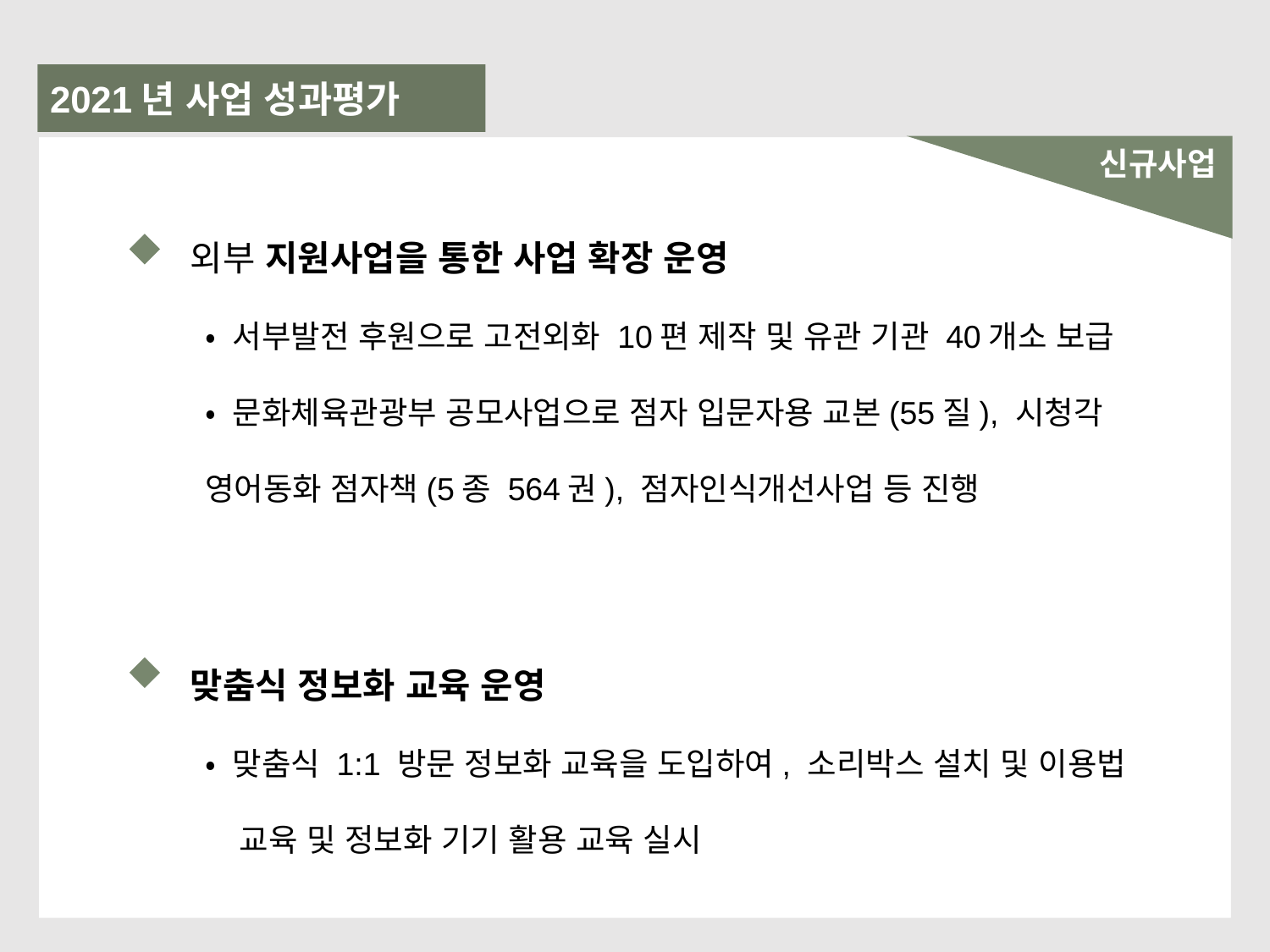

2021년 사업 성과평가
신규사업
    외부 지원사업을 통한 사업 확장 운영
• 서부발전 후원으로 고전외화 10편 제작 및 유관 기관 40개소 보급
• 문화체육관광부 공모사업으로 점자 입문자용 교본(55질), 시청각 영어동화 점자책(5종 564권), 점자인식개선사업 등 진행

    맞춤식 정보화 교육 운영
• 맞춤식 1:1 방문 정보화 교육을 도입하여, 소리박스 설치 및 이용법
   교육 및 정보화 기기 활용 교육 실시